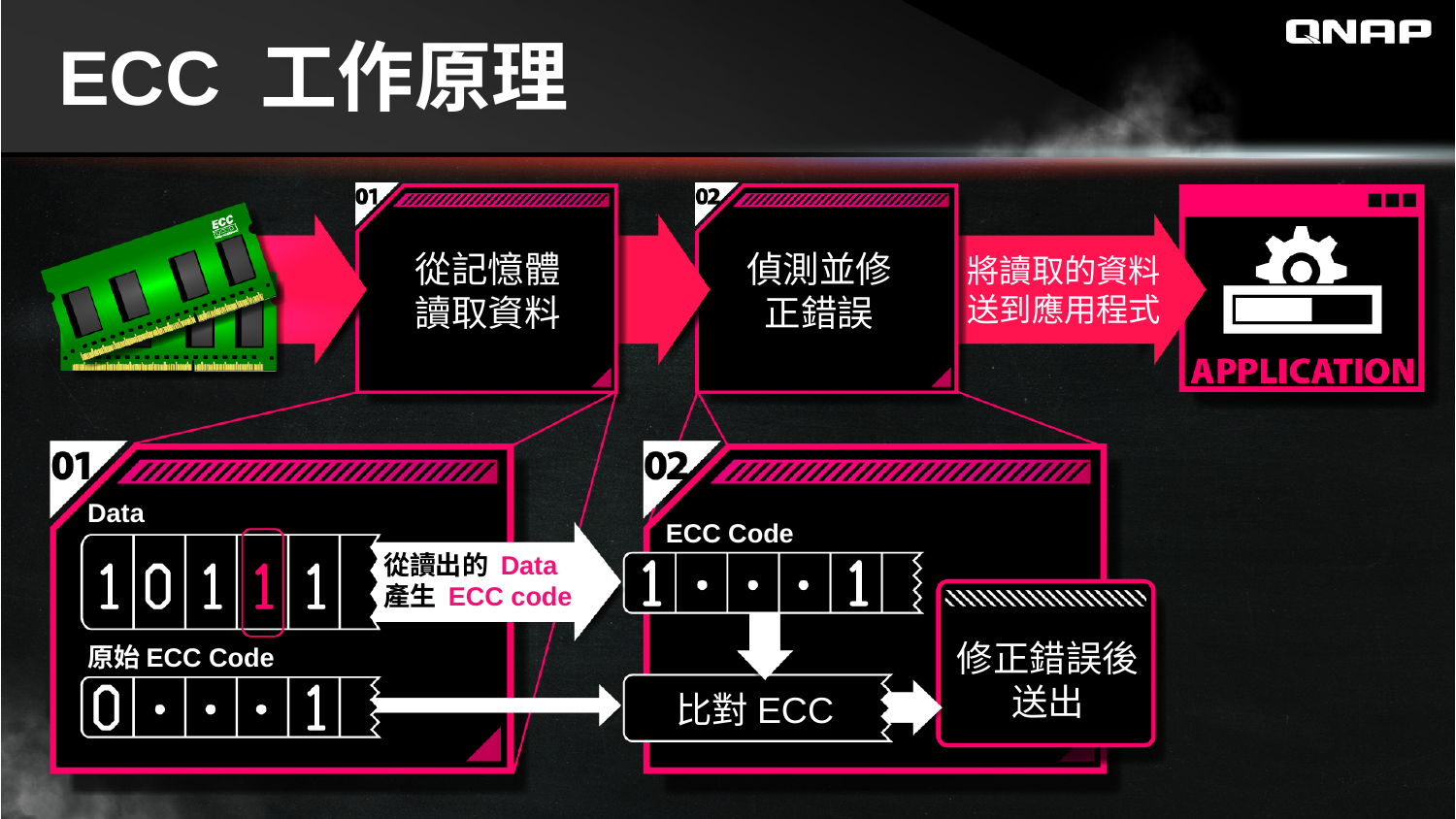

# ECC 工作原理
從記憶體讀取資料
偵測並修正錯誤
將讀取的資料送到應用程式
Data
ECC Code
從讀出的 Data
產生 ECC code
修正錯誤後送出
原始ECC Code
比對ECC